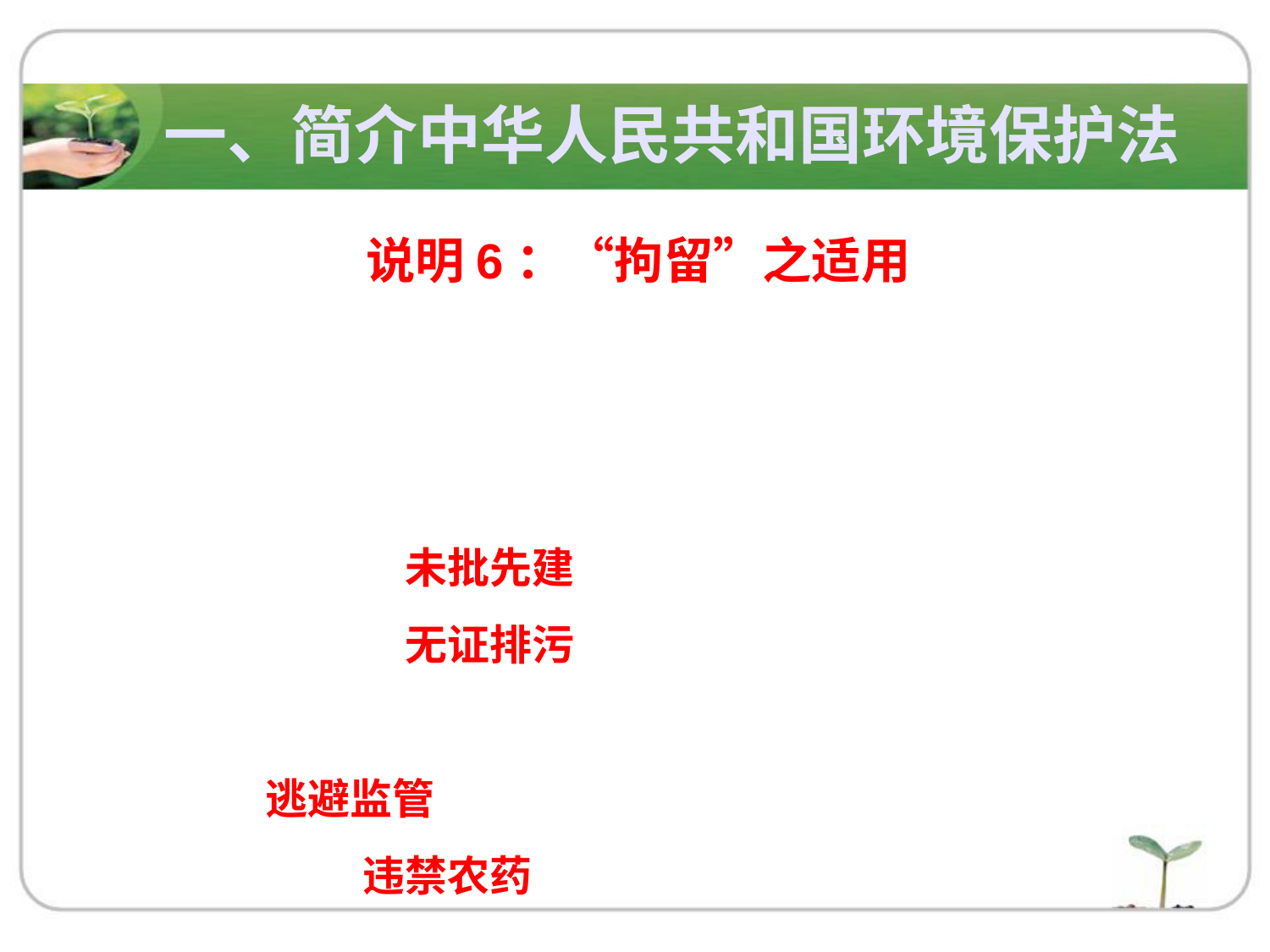

一、简介中华人民共和国环境保护法
说明6：“拘留”之适用
        第63条：企业有四种行为之一，不构成犯罪，环保部门移送公安机关，对直接负责的主管人员和其他直接责任人员，拘
留10--15日；情节较轻的，拘留5--10日：
       1. 建设项目：未批先建，被责令停建，拒不停建的；
       2. 排污单位：无证排污，被责令停排，拒不停排的；
       3. 通过暗管，或篡改、伪造监测数据，或不正常运行
防污设施等逃避监管方式违法排污的；
       4. 生产使用违禁农药，被责令改正，拒不改正的。